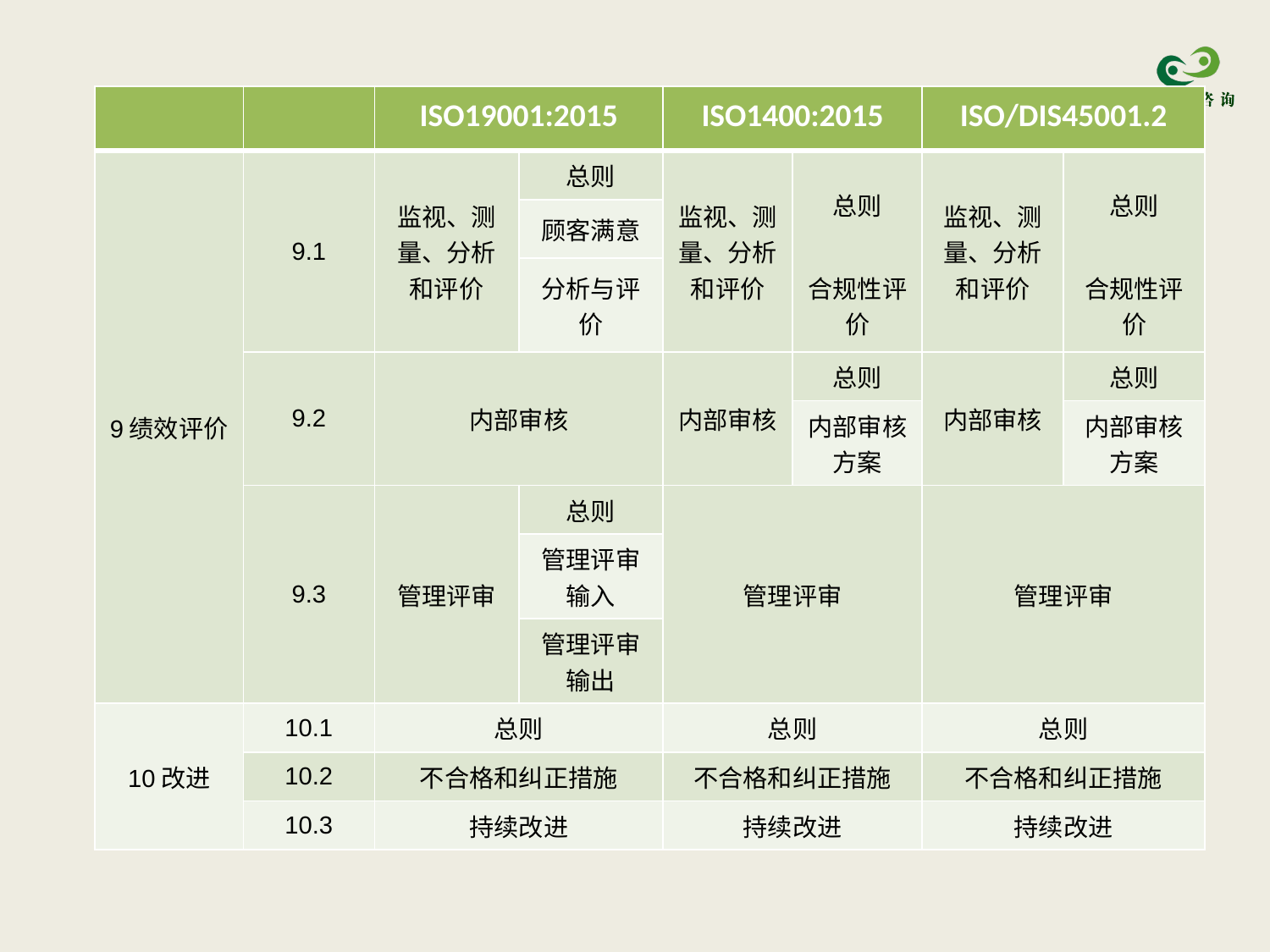

|  |  | ISO19001:2015 |  | ISO1400:2015 |  | ISO/DIS45001.2 |  |
| --- | --- | --- | --- | --- | --- | --- | --- |
| 9绩效评价 | 9.1 | 监视、测量、分析和评价 | 总则 | 监视、测量、分析和评价 | 总则 | 监视、测量、分析和评价 | 总则 |
|  |  |  | 顾客满意 |  |  |  |  |
|  |  |  |  |  | 合规性评价 |  | 合规性评价 |
|  |  |  | 分析与评价 |  |  |  |  |
|  | 9.2 | 内部审核 |  | 内部审核 | 总则 | 内部审核 | 总则 |
|  |  |  |  |  | 内部审核方案 |  | 内部审核方案 |
|  | 9.3 | 管理评审 | 总则 | 管理评审 |  | 管理评审 |  |
|  |  |  | 管理评审输入 |  |  |  |  |
|  |  |  | 管理评审输出 |  |  |  |  |
| 10改进 | 10.1 | 总则 |  | 总则 |  | 总则 |  |
|  | 10.2 | 不合格和纠正措施 |  | 不合格和纠正措施 |  | 不合格和纠正措施 |  |
|  | 10.3 | 持续改进 |  | 持续改进 |  | 持续改进 |  |